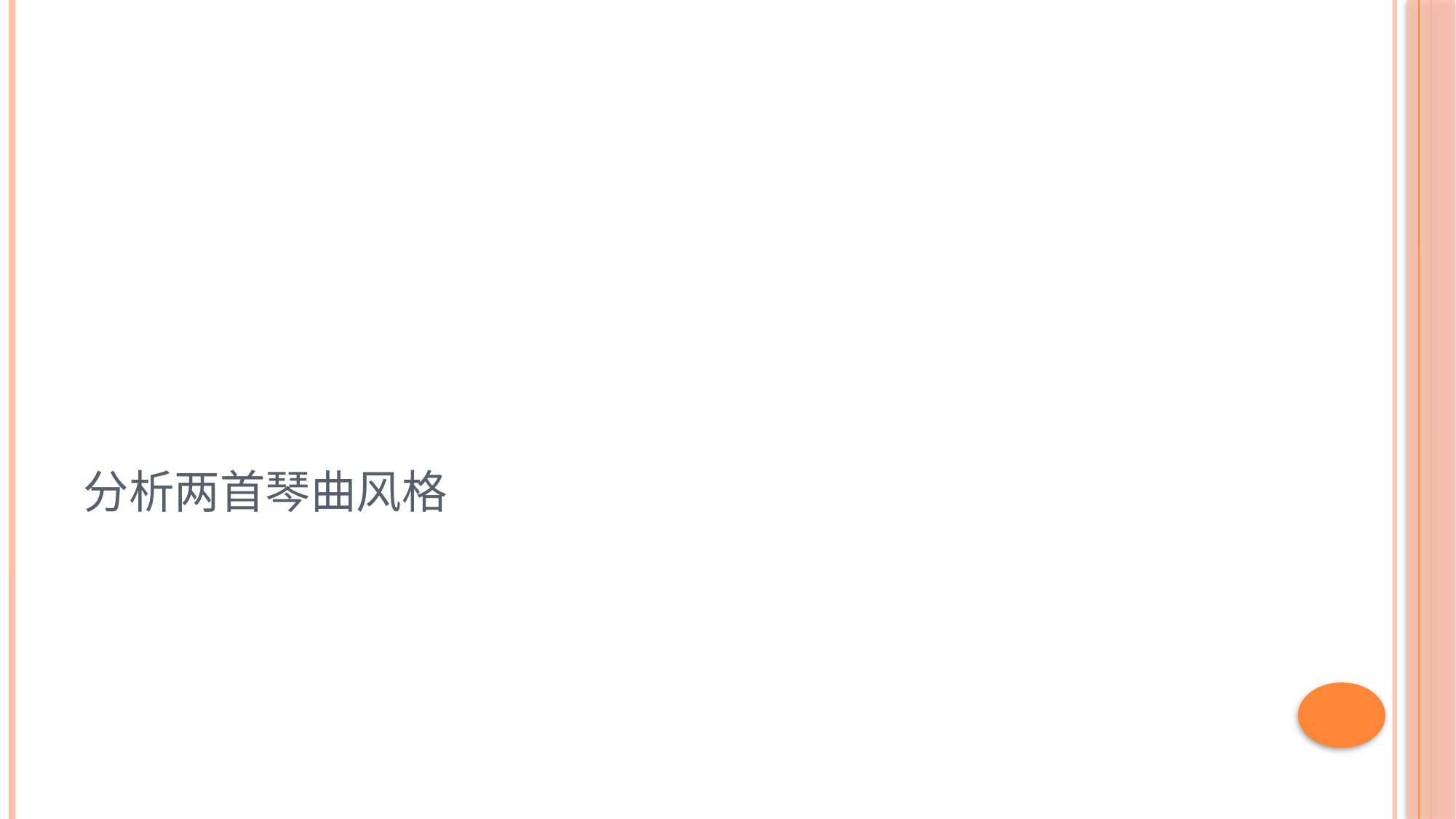

# 分析两首琴曲风格
|  |  |  |  |
| --- | --- | --- | --- |
|  |  |  |  |